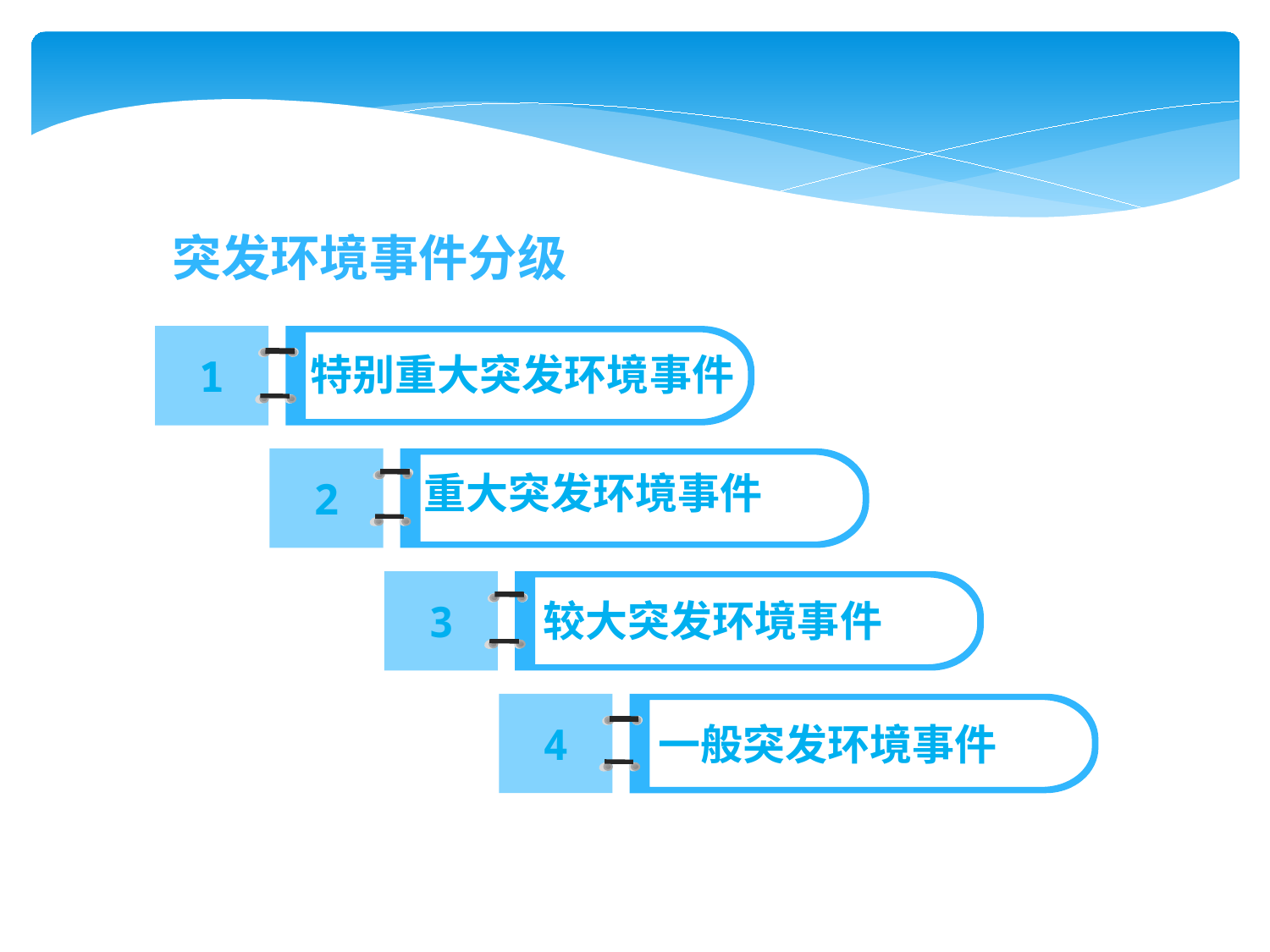

突发环境事件分级
1

特别重大突发环境事件

2

重大突发环境事件

3

较大突发环境事件

4

一般突发环境事件

8